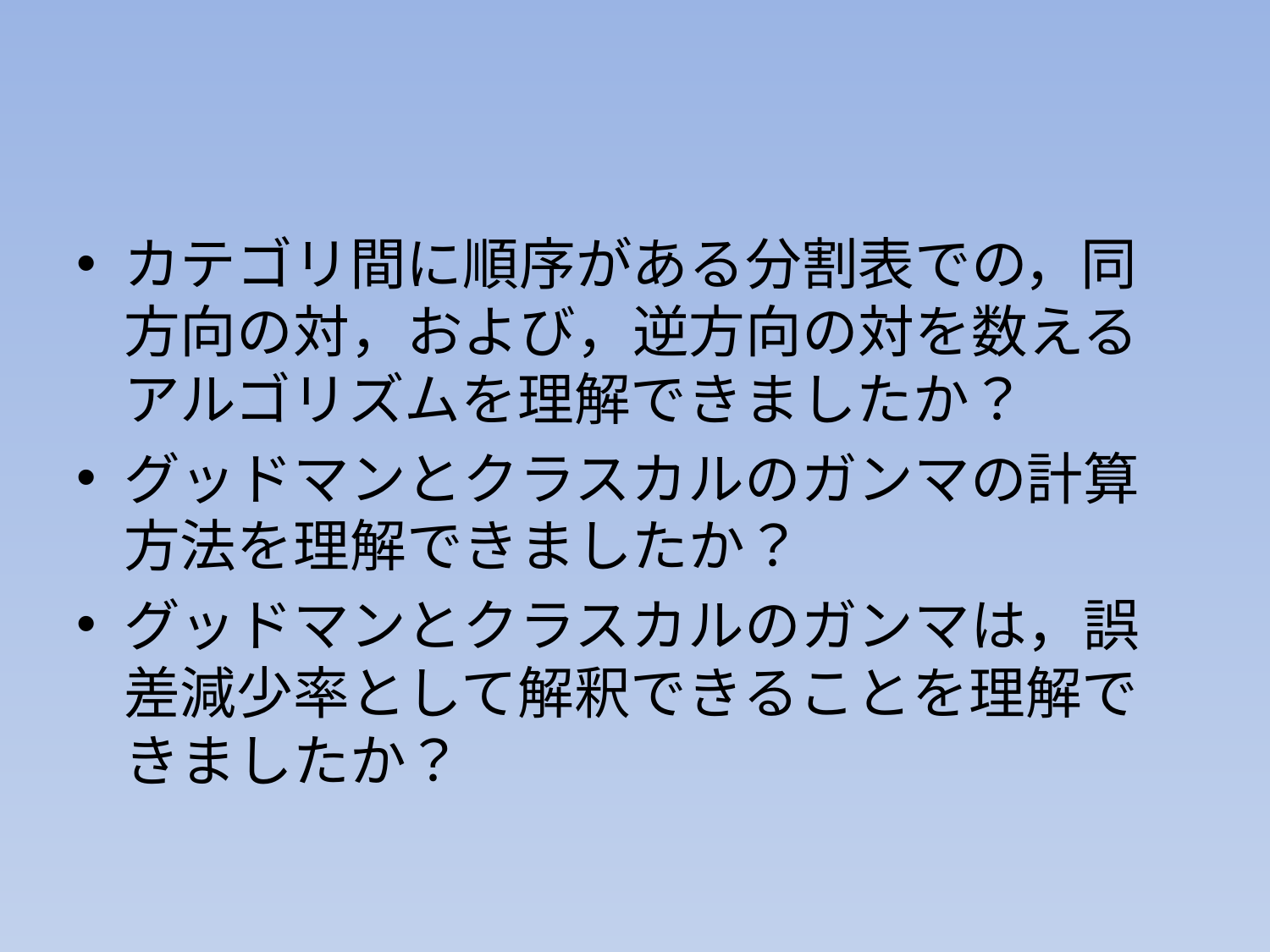

#
カテゴリ間に順序がある分割表での，同方向の対，および，逆方向の対を数えるアルゴリズムを理解できましたか？
グッドマンとクラスカルのガンマの計算方法を理解できましたか？
グッドマンとクラスカルのガンマは，誤差減少率として解釈できることを理解できましたか？